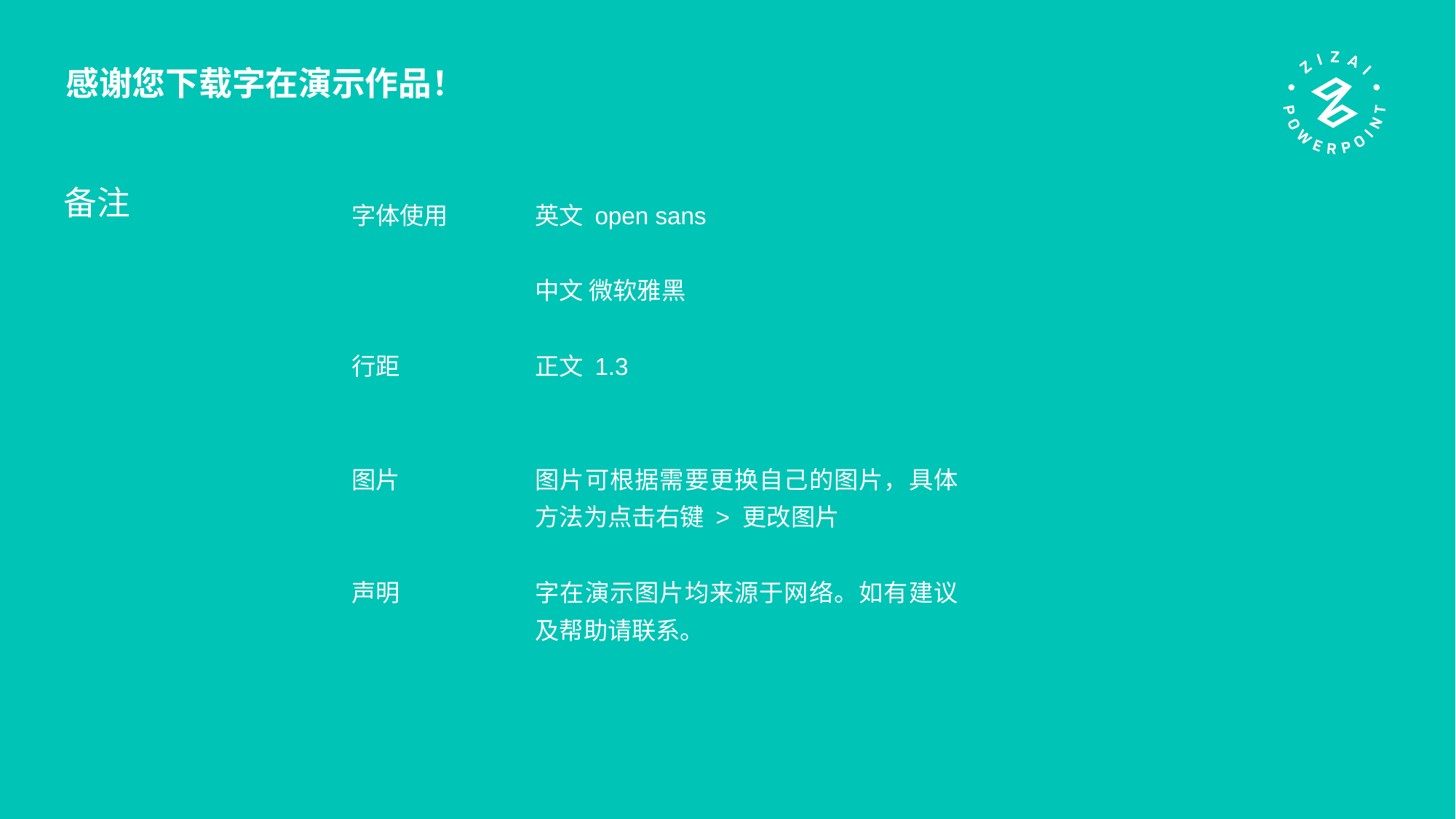

感谢您下载字在演示作品！
备注
字体使用

行距

图片

声明
英文 open sans

中文 微软雅黑

正文 1.3

图片可根据需要更换自己的图片，具体方法为点击右键 > 更改图片

字在演示图片均来源于网络。如有建议及帮助请联系。
2016/7/21